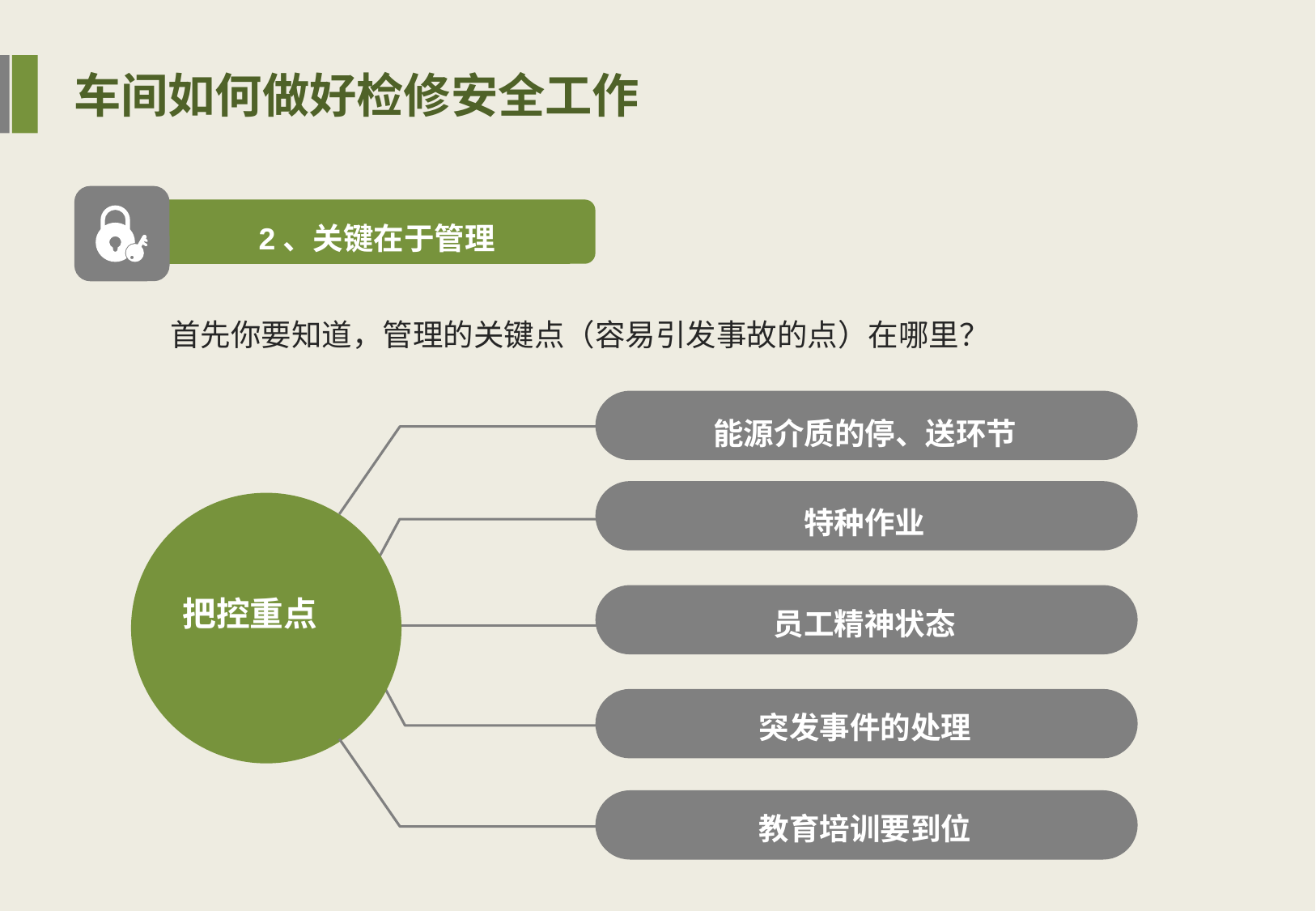

车间如何做好检修安全工作

2、关键在于管理
首先你要知道，管理的关键点（容易引发事故的点）在哪里？

能源介质的停、送环节

特种作业

把控重点
员工精神状态

突发事件的处理

教育培训要到位